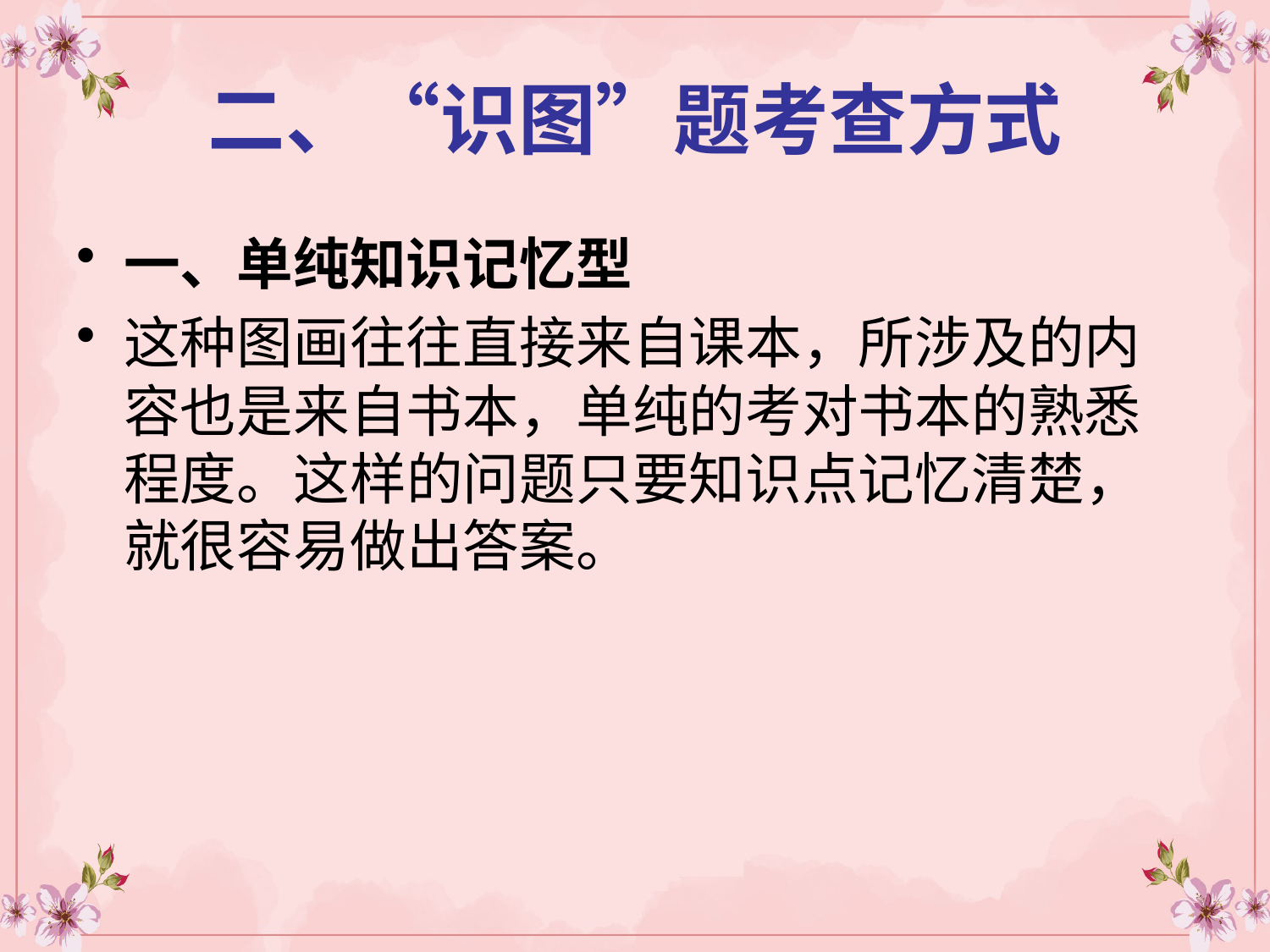

# 二、“识图”题考查方式
一、单纯知识记忆型
这种图画往往直接来自课本，所涉及的内容也是来自书本，单纯的考对书本的熟悉程度。这样的问题只要知识点记忆清楚，就很容易做出答案。